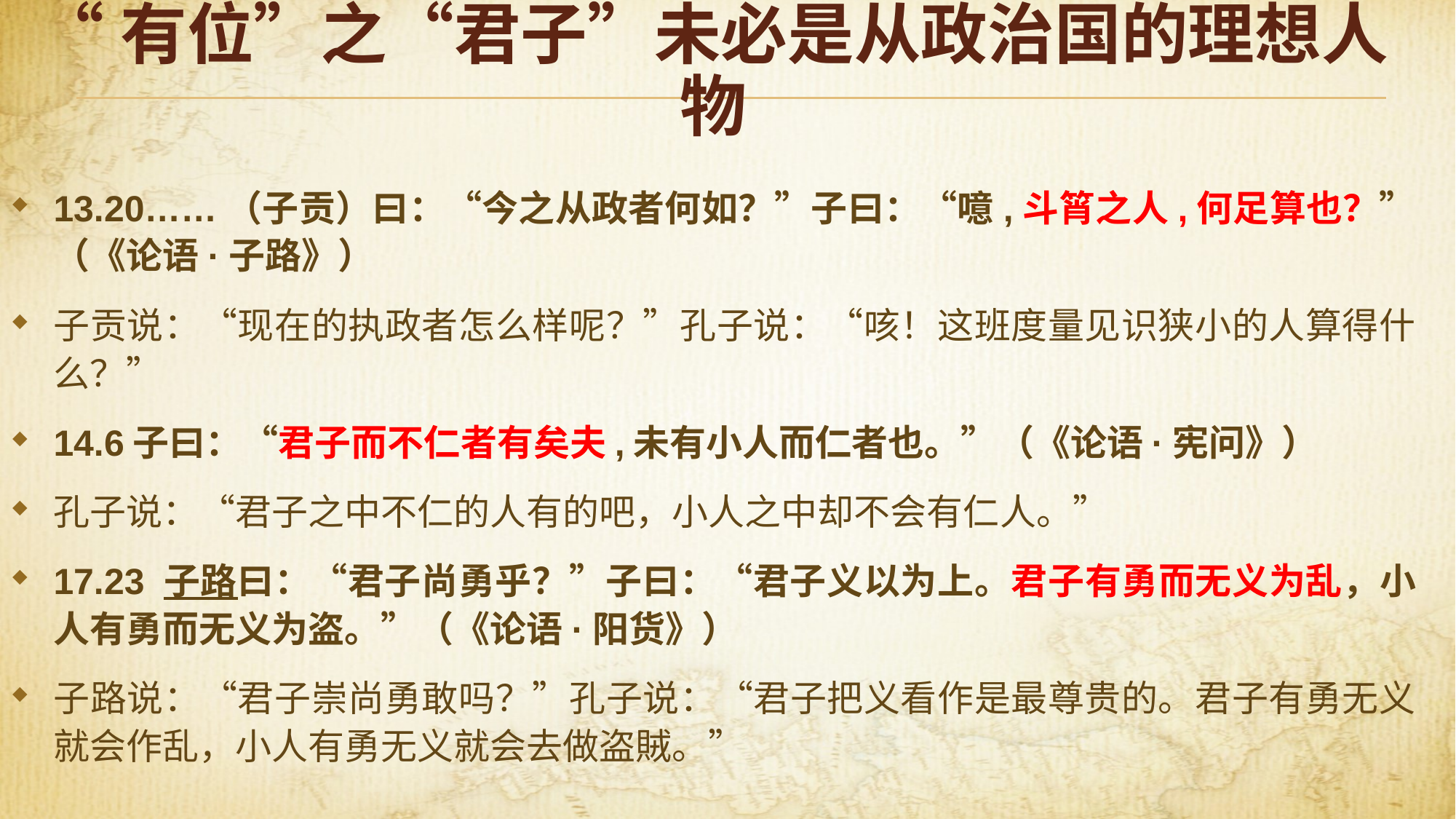

# “有位”之“君子”未必是从政治国的理想人物
13.20……（子贡）曰：“今之从政者何如？”子曰：“噫,斗筲之人,何足算也？”（《论语·子路》）
子贡说：“现在的执政者怎么样呢？”孔子说：“咳！这班度量见识狭小的人算得什么？”
14.6子曰：“君子而不仁者有矣夫,未有小人而仁者也。”（《论语·宪问》）
孔子说：“君子之中不仁的人有的吧，小人之中却不会有仁人。”
17.23 子路曰：“君子尚勇乎？”子曰：“君子义以为上。君子有勇而无义为乱，小人有勇而无义为盗。”（《论语·阳货》）
子路说：“君子崇尚勇敢吗？”孔子说：“君子把义看作是最尊贵的。君子有勇无义就会作乱，小人有勇无义就会去做盗賊。”